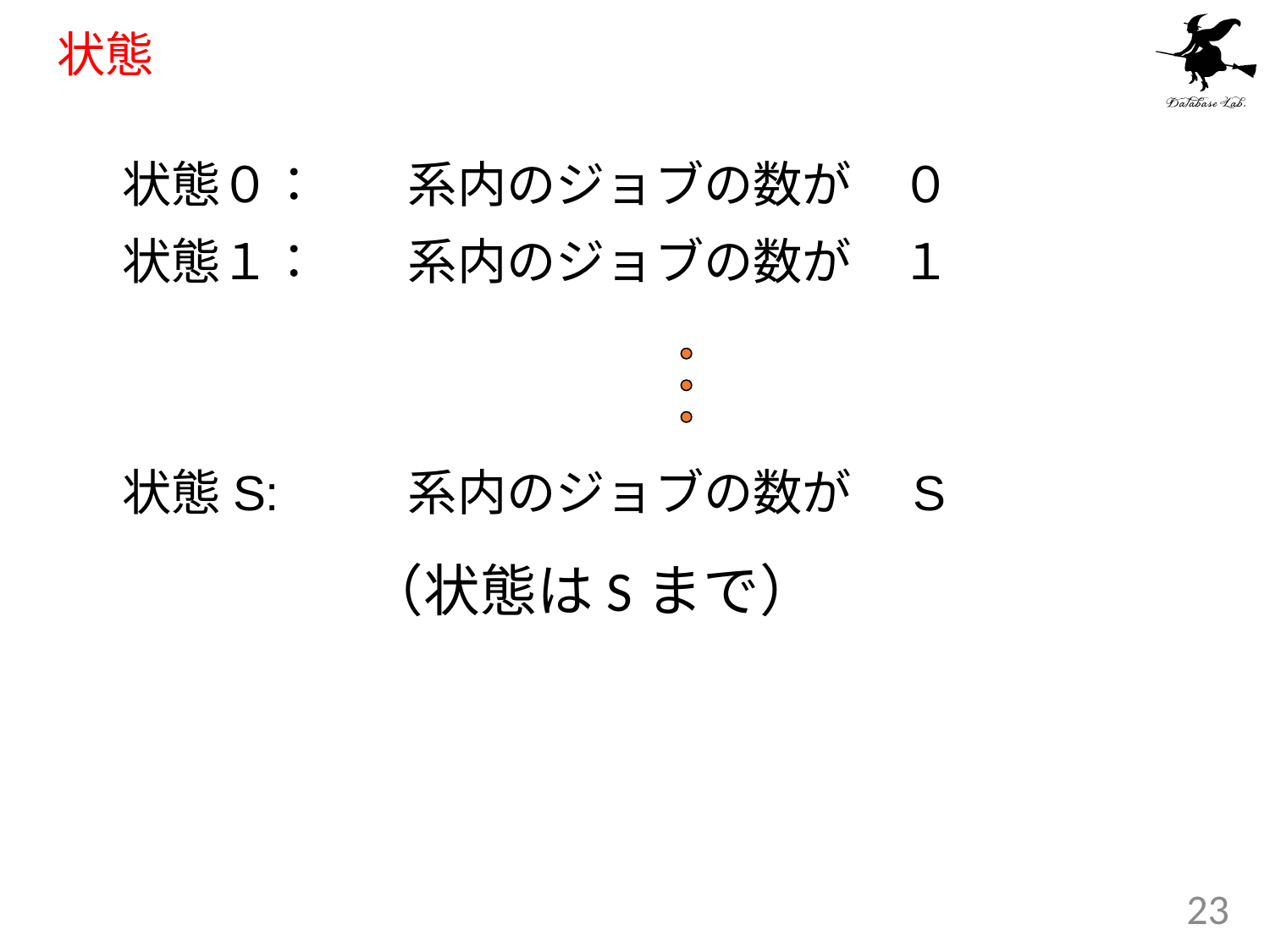

# 状態
状態０：　	系内のジョブの数が　０
状態１：　	系内のジョブの数が　１

状態S:　	系内のジョブの数が　S

（状態はSまで）
23